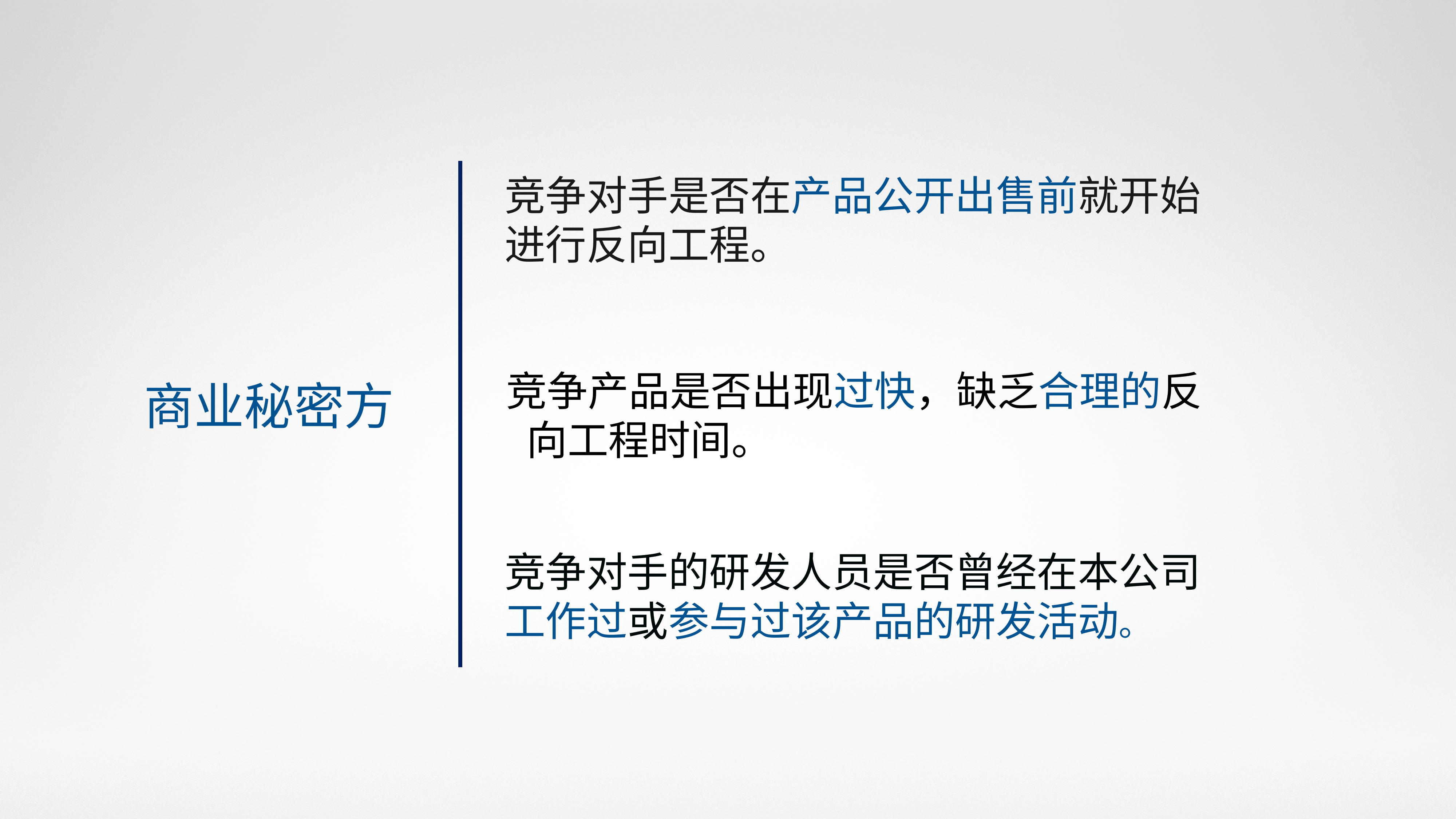

竞争对手是否在产品公开出售前就开始进行反向工程。
竞争产品是否出现过快，缺乏合理的反向工程时间。
商业秘密方
竞争对手的研发人员是否曾经在本公司工作过或参与过该产品的研发活动。